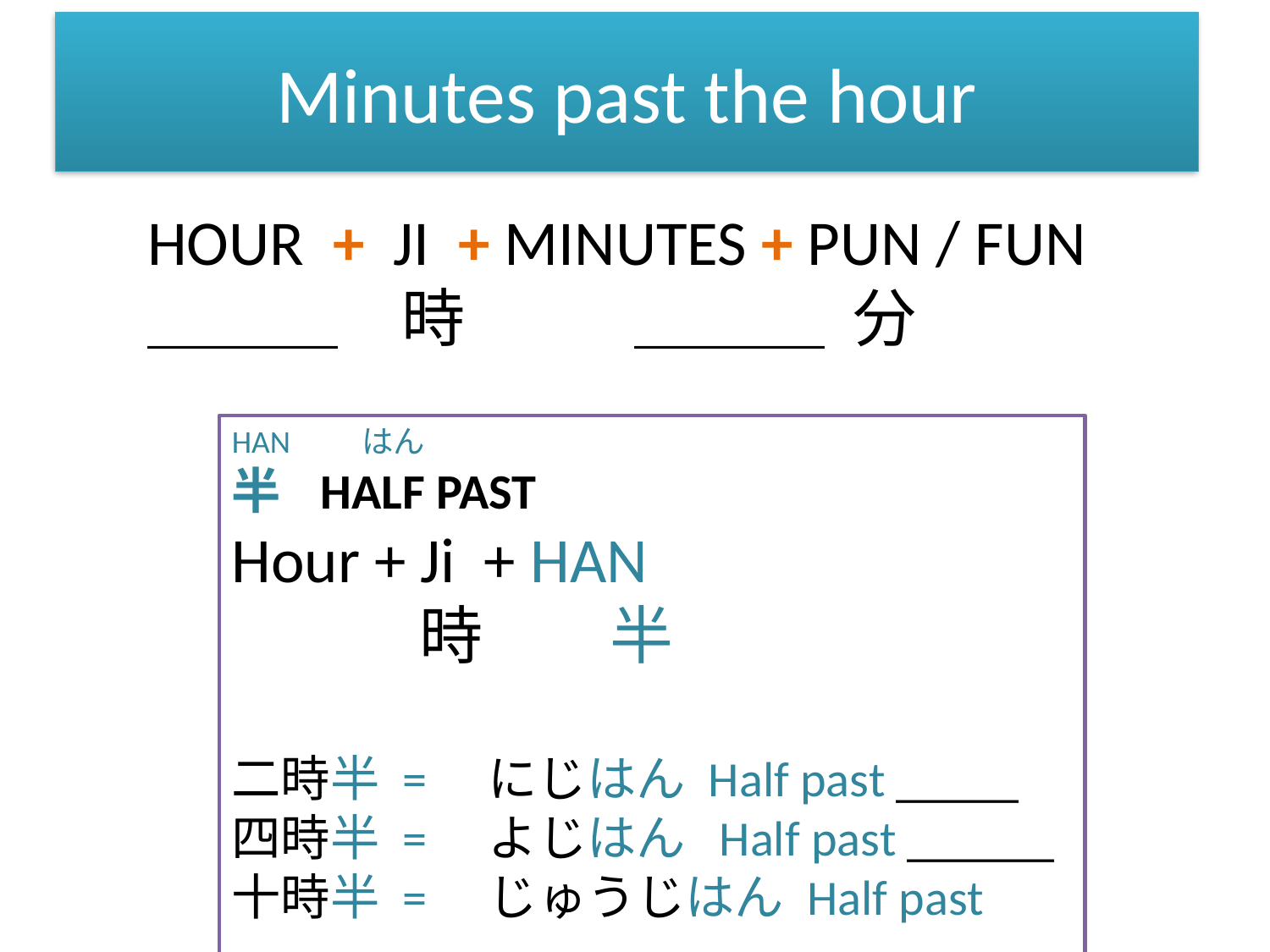

# Minutes past the hour
HOUR  +  JI  + MINUTES + PUN / FUN
＿＿＿　時　　   ＿＿＿  分
HAN　　はん
半　HALF PAST
Hour + Ji  + HAN
            時　　半
二時半 =　にじはん Half past _____
四時半 =　よじはん  Half past ______
十時半 =　じゅうじはん Half past ______